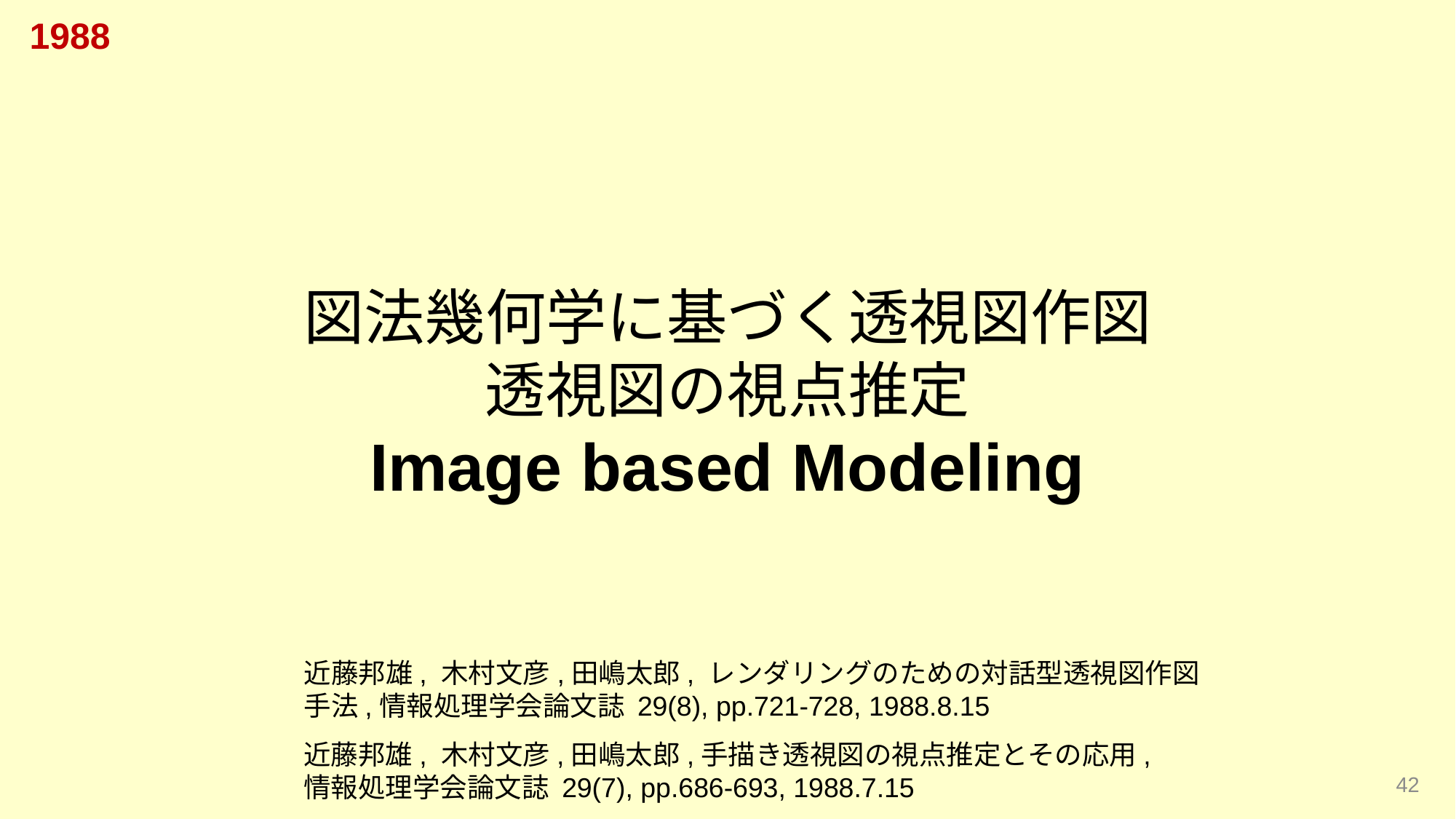

1988
図法幾何学に基づく透視図作図
透視図の視点推定
Image based Modeling
近藤邦雄, 木村文彦,田嶋太郎, レンダリングのための対話型透視図作図手法,情報処理学会論文誌 29(8), pp.721-728, 1988.8.15
近藤邦雄, 木村文彦,田嶋太郎,手描き透視図の視点推定とその応用,
情報処理学会論文誌 29(7), pp.686-693, 1988.7.15
42